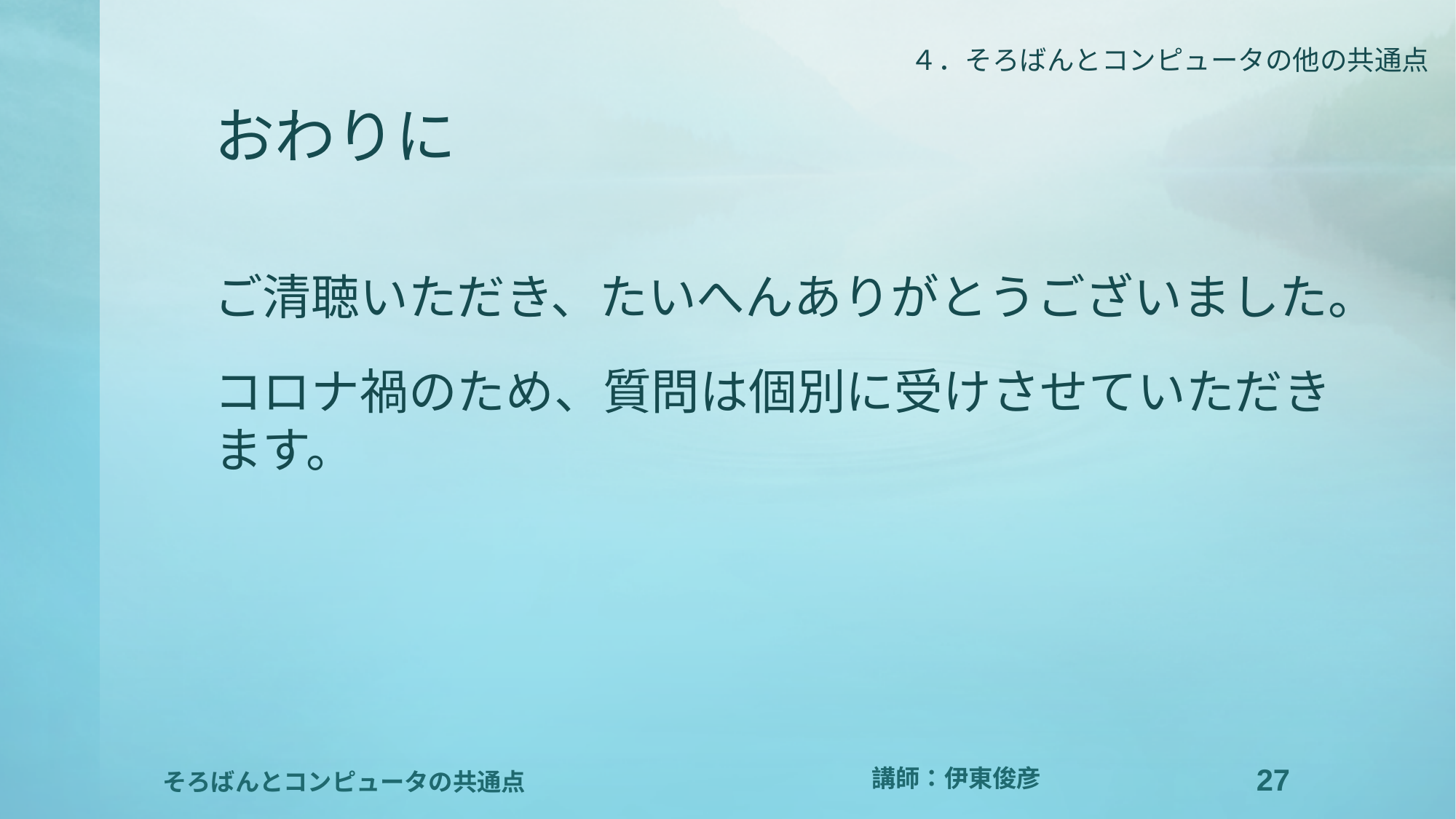

# おわりに
４．そろばんとコンピュータの他の共通点
ご清聴いただき、たいへんありがとうございました。
コロナ禍のため、質問は個別に受けさせていただきます。
27
そろばんとコンピュータの共通点
講師：伊東俊彦